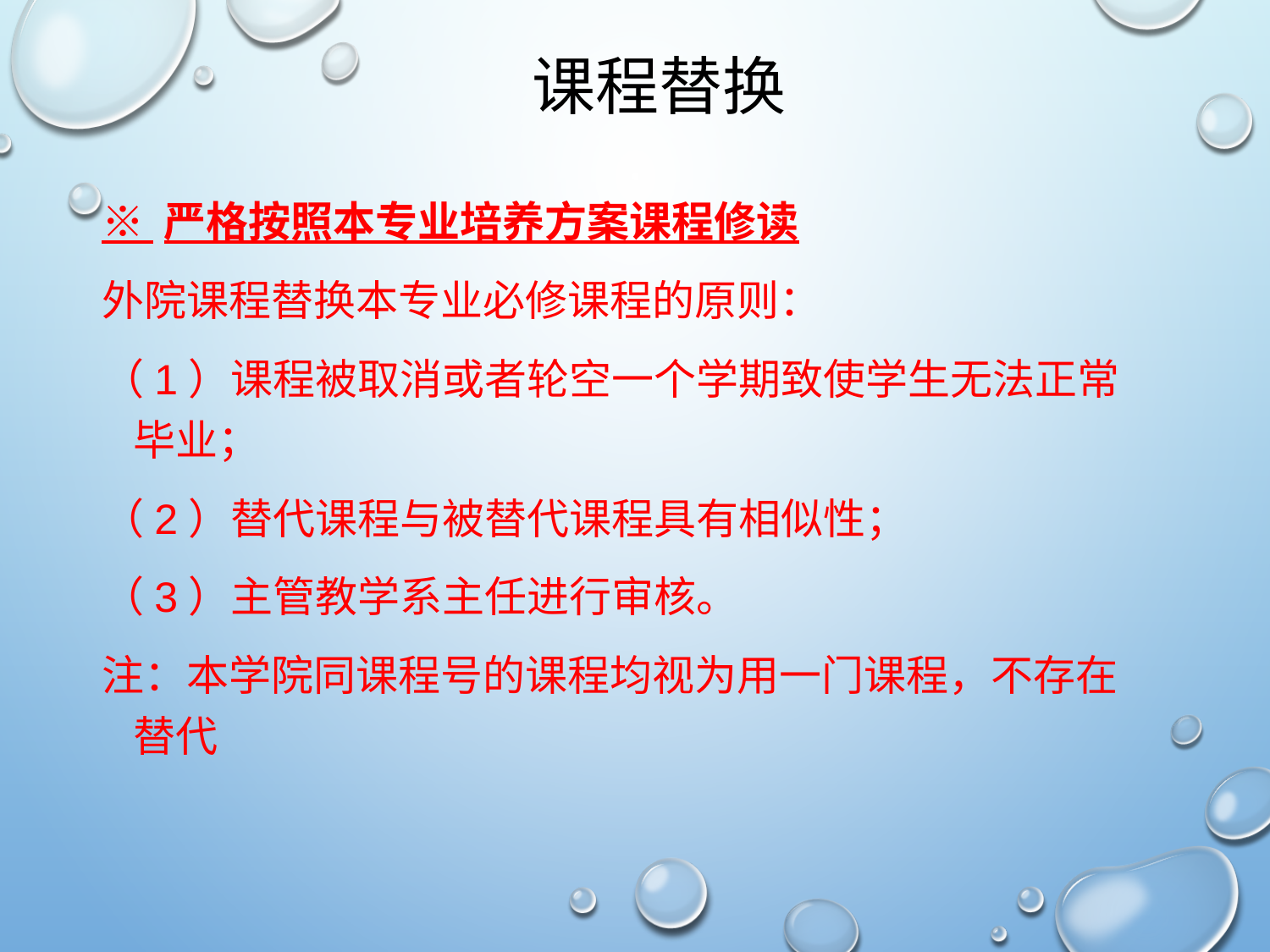

# 课程替换
※ 严格按照本专业培养方案课程修读
外院课程替换本专业必修课程的原则：
（1）课程被取消或者轮空一个学期致使学生无法正常毕业；
（2）替代课程与被替代课程具有相似性；
（3）主管教学系主任进行审核。
注：本学院同课程号的课程均视为用一门课程，不存在替代